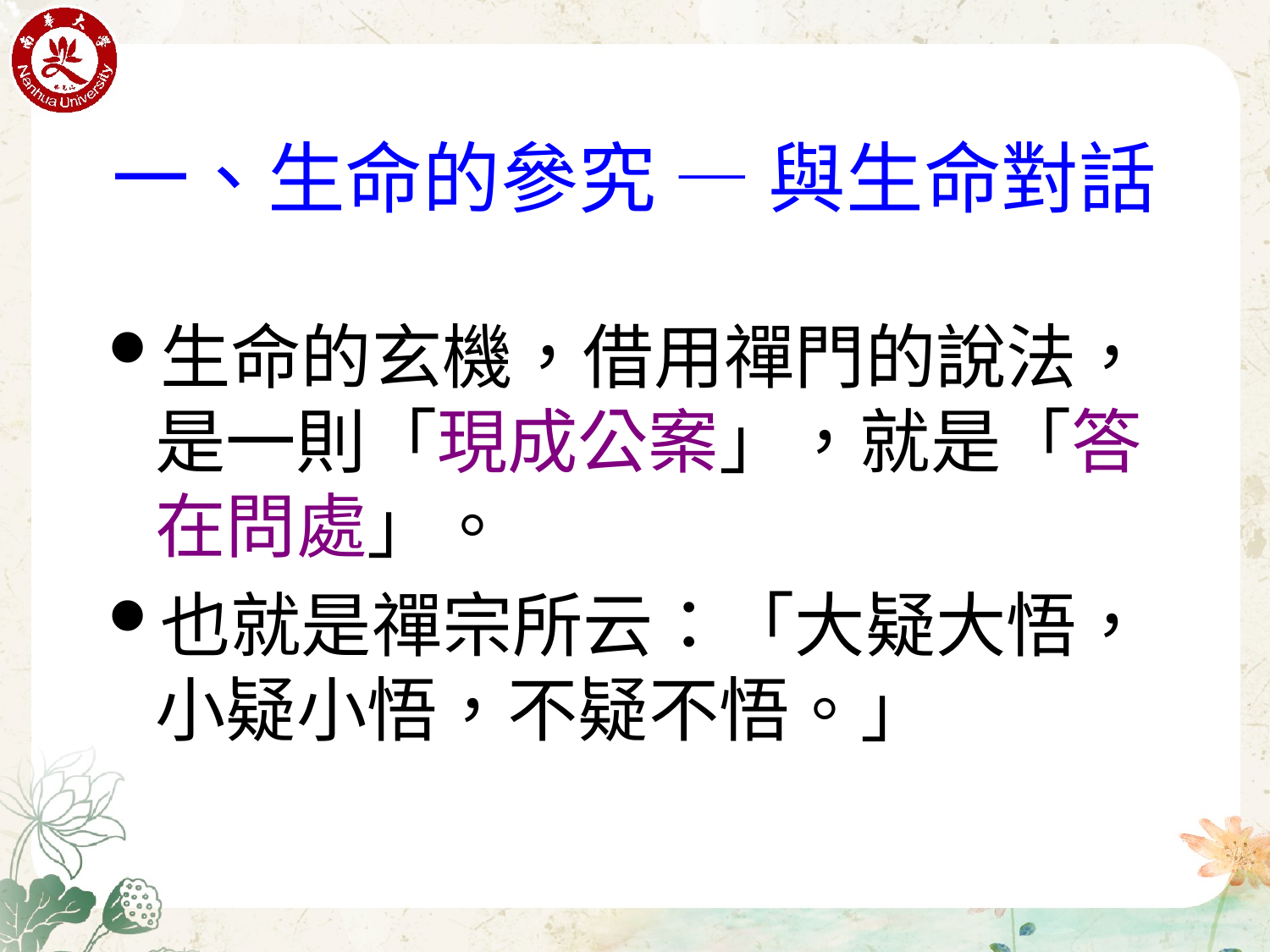

# 一、生命的參究 — 與生命對話
生命的玄機，借用禪門的說法，是一則「現成公案」，就是「答在問處」。
也就是禪宗所云：「大疑大悟，小疑小悟，不疑不悟。」